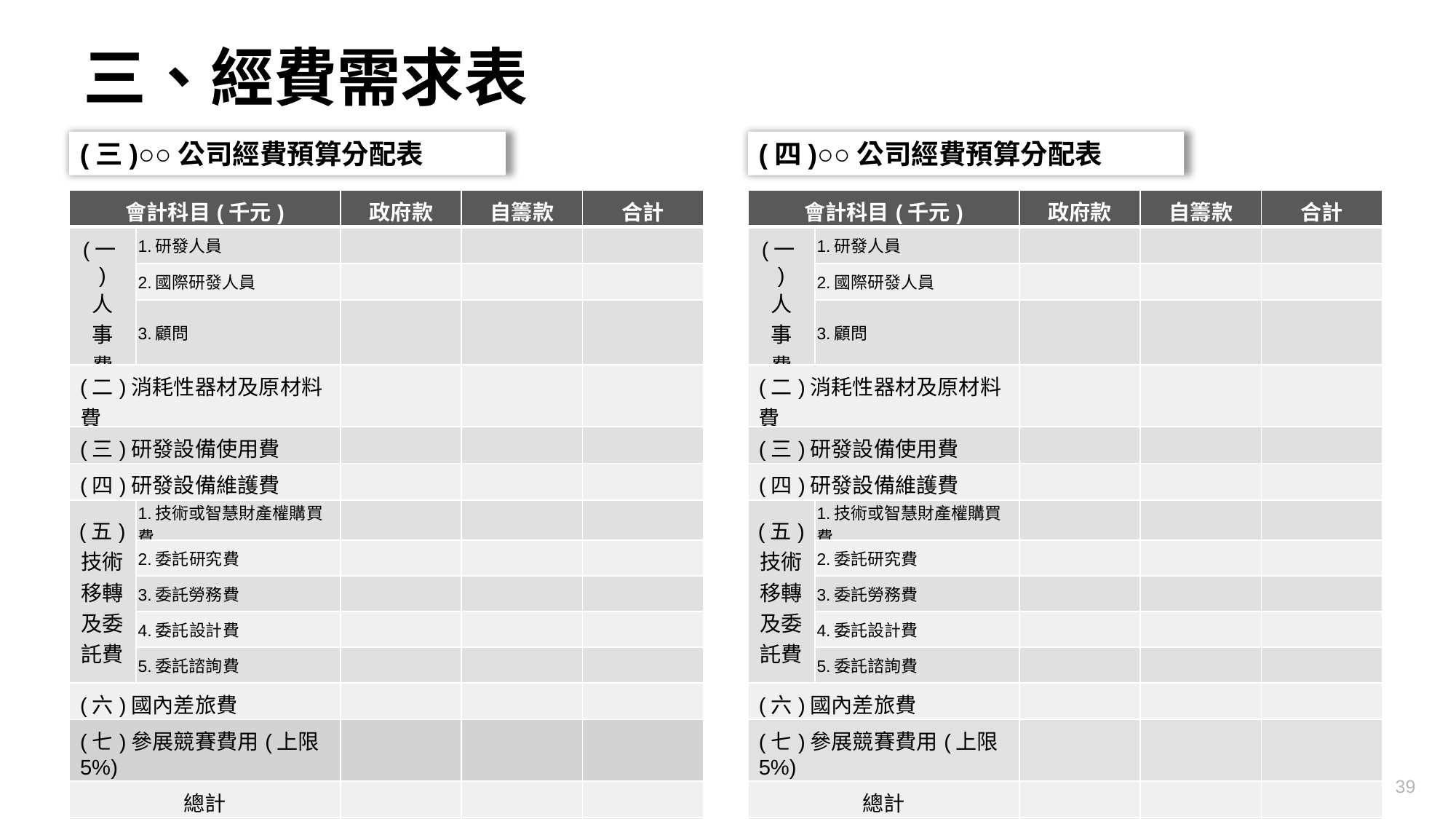

# 三、經費需求表
(三)○○公司經費預算分配表
(四)○○公司經費預算分配表
| 會計科目(千元) |  | 政府款 | 自籌款 | 合計 |
| --- | --- | --- | --- | --- |
| (一) 人 事 費 | 1.研發人員 |  |  |  |
|  | 2.國際研發人員 |  |  |  |
|  | 3.顧問 |  |  |  |
| (二)消耗性器材及原材料費 |  |  |  |  |
| (三)研發設備使用費 |  |  |  |  |
| (四)研發設備維護費 |  |  |  |  |
| (五) 技術移轉及委託費 | 1.技術或智慧財產權購買費 |  |  |  |
|  | 2.委託研究費 |  |  |  |
|  | 3.委託勞務費 |  |  |  |
|  | 4.委託設計費 |  |  |  |
|  | 5.委託諮詢費 |  |  |  |
| (六)國內差旅費 |  |  |  |  |
| (七)參展競賽費用(上限5%) |  |  |  |  |
| 總計 |  |  |  |  |
| 百分比(%) |  |  |  | 100 |
| 會計科目(千元) |  | 政府款 | 自籌款 | 合計 |
| --- | --- | --- | --- | --- |
| (一) 人 事 費 | 1.研發人員 |  |  |  |
|  | 2.國際研發人員 |  |  |  |
|  | 3.顧問 |  |  |  |
| (二)消耗性器材及原材料費 |  |  |  |  |
| (三)研發設備使用費 |  |  |  |  |
| (四)研發設備維護費 |  |  |  |  |
| (五) 技術移轉及委託費 | 1.技術或智慧財產權購買費 |  |  |  |
|  | 2.委託研究費 |  |  |  |
|  | 3.委託勞務費 |  |  |  |
|  | 4.委託設計費 |  |  |  |
|  | 5.委託諮詢費 |  |  |  |
| (六)國內差旅費 |  |  |  |  |
| (七)參展競賽費用(上限5%) |  |  |  |  |
| 總計 |  |  |  |  |
| 百分比(%) |  |  |  | 100 |
39